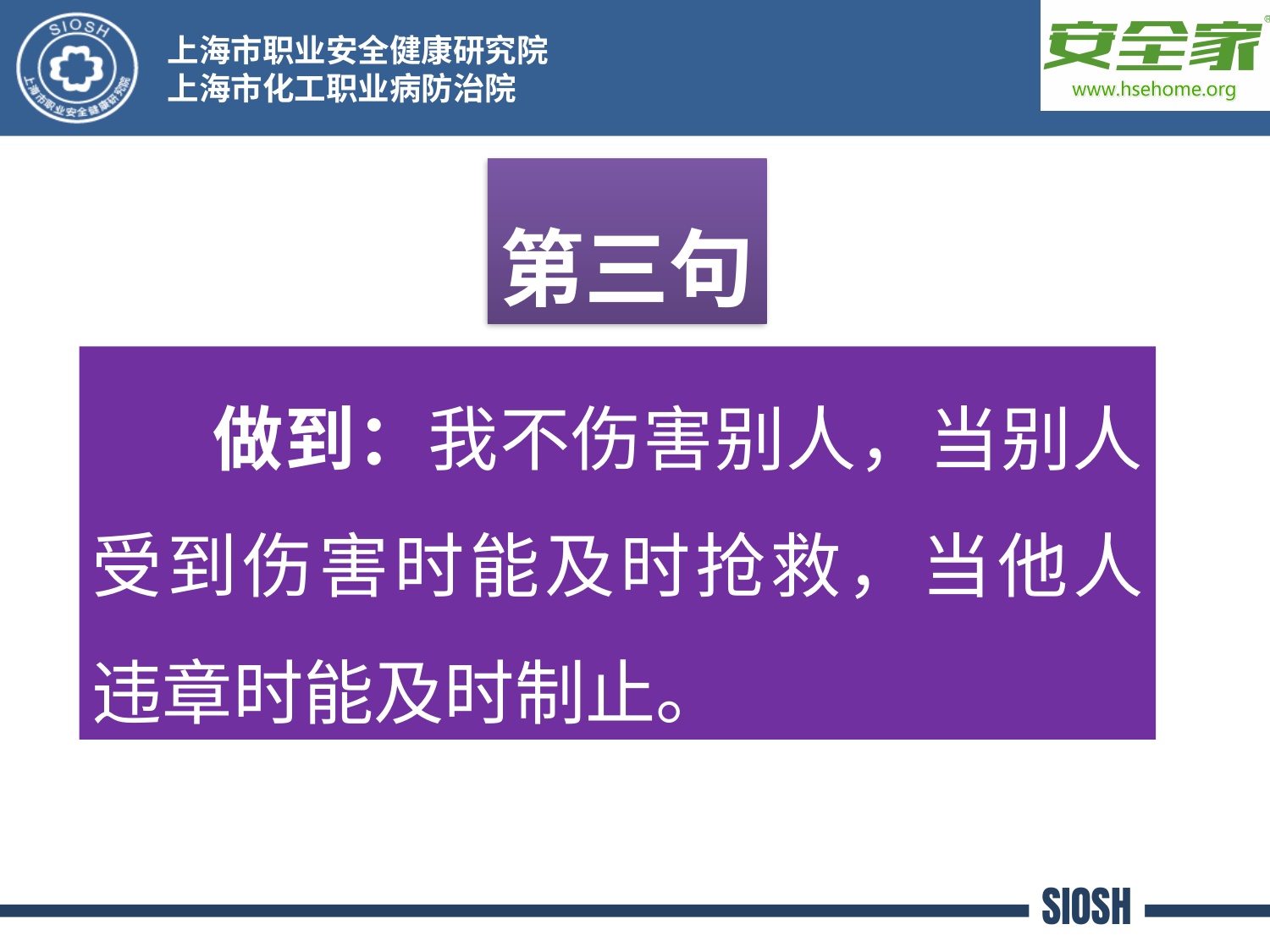

第三句
      做到：我不伤害别人，当别人受到伤害时能及时抢救，当他人违章时能及时制止。